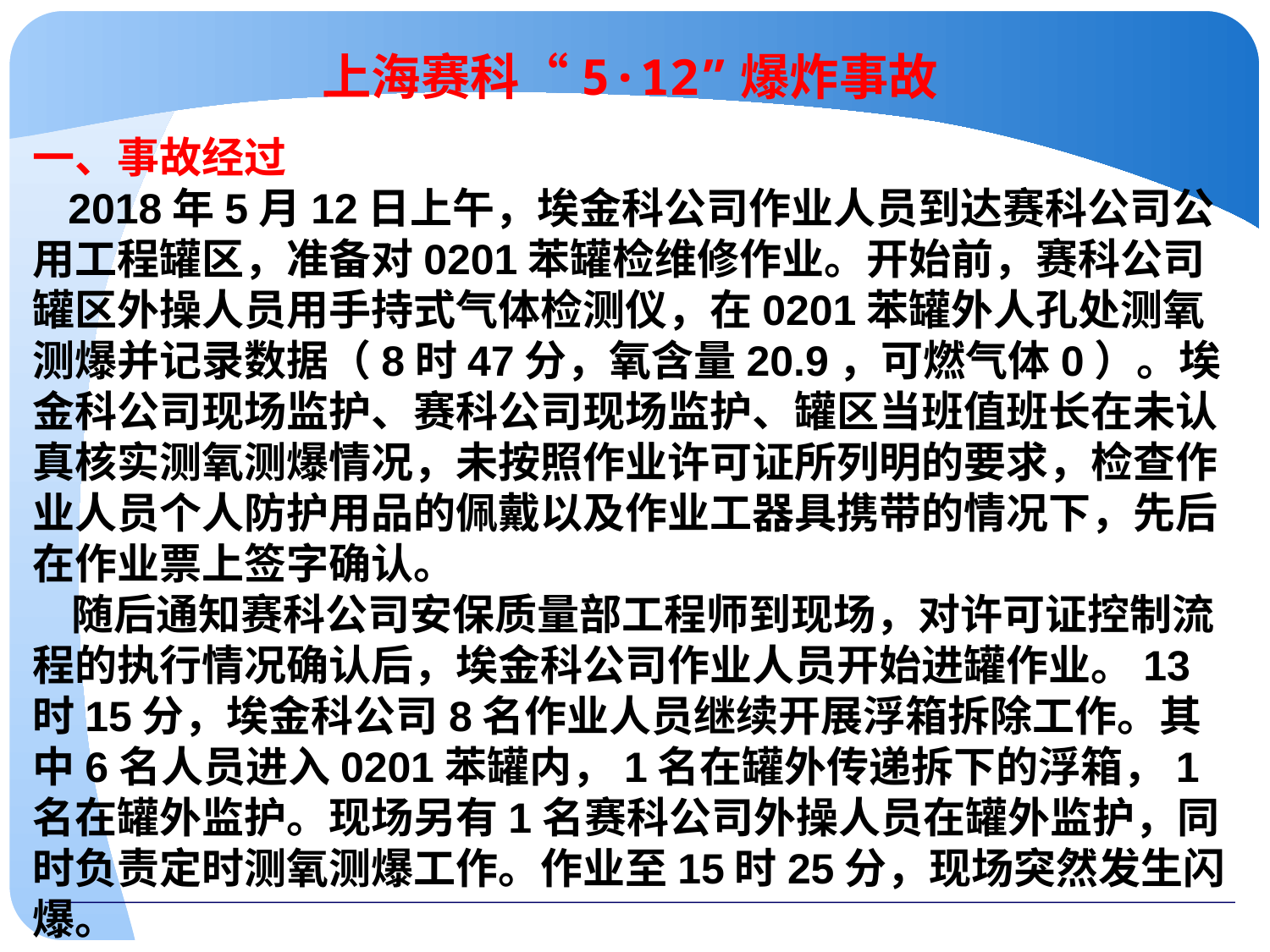

# 上海赛科“5·12”爆炸事故
一、事故经过
   2018年5月12日上午，埃金科公司作业人员到达赛科公司公用工程罐区，准备对0201苯罐检维修作业。开始前，赛科公司罐区外操人员用手持式气体检测仪，在0201苯罐外人孔处测氧测爆并记录数据（8时47分，氧含量20.9，可燃气体0）。埃金科公司现场监护、赛科公司现场监护、罐区当班值班长在未认真核实测氧测爆情况，未按照作业许可证所列明的要求，检查作业人员个人防护用品的佩戴以及作业工器具携带的情况下，先后在作业票上签字确认。
   随后通知赛科公司安保质量部工程师到现场，对许可证控制流程的执行情况确认后，埃金科公司作业人员开始进罐作业。13时15分，埃金科公司8名作业人员继续开展浮箱拆除工作。其中6名人员进入0201苯罐内，1名在罐外传递拆下的浮箱，1名在罐外监护。现场另有1名赛科公司外操人员在罐外监护，同时负责定时测氧测爆工作。作业至15时25分，现场突然发生闪爆。